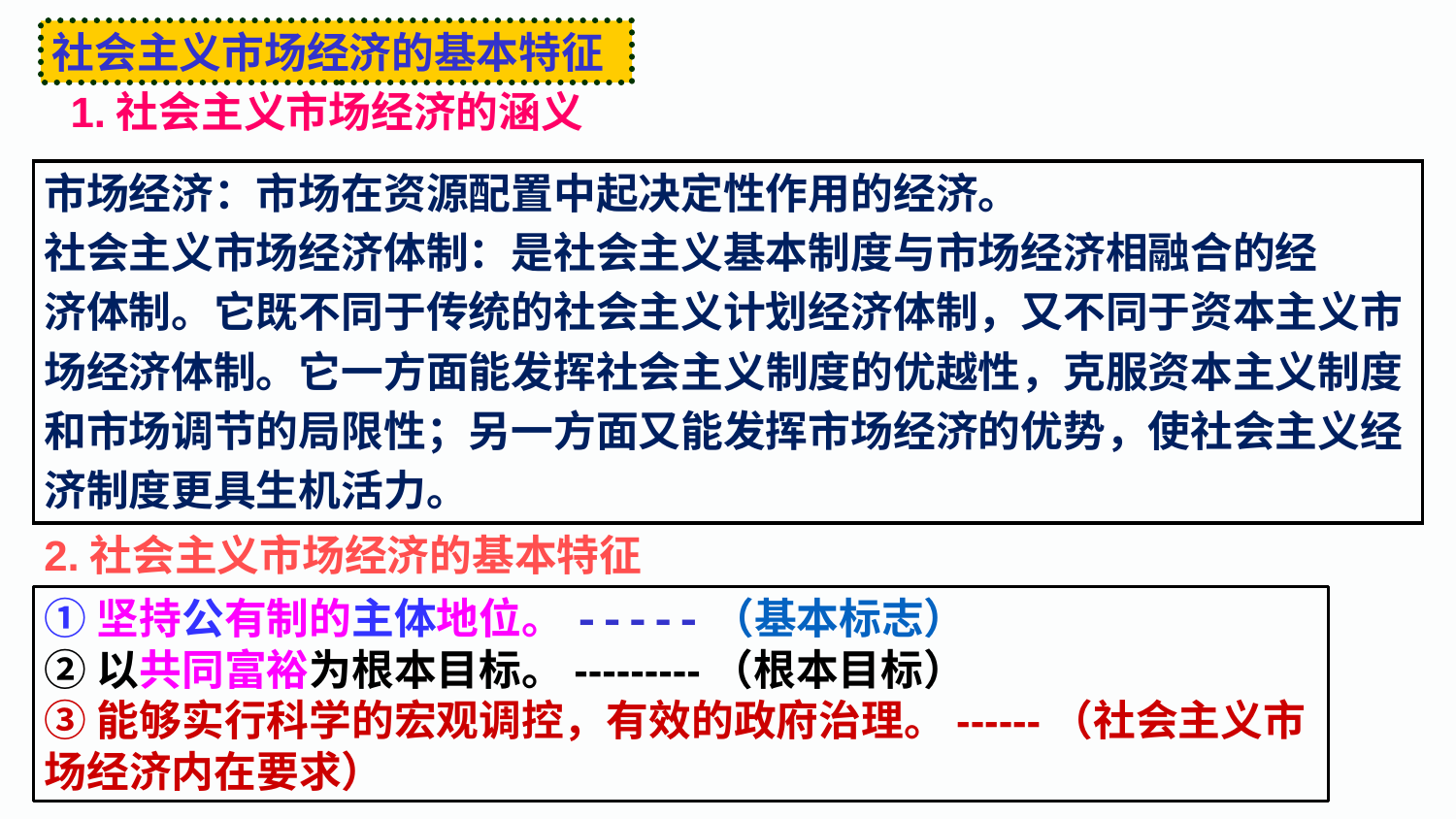

社会主义市场经济的基本特征
1.社会主义市场经济的涵义
市场经济：市场在资源配置中起决定性作用的经济。
社会主义市场经济体制：是社会主义基本制度与市场经济相融合的经
济体制。它既不同于传统的社会主义计划经济体制，又不同于资本主义市
场经济体制。它一方面能发挥社会主义制度的优越性，克服资本主义制度
和市场调节的局限性；另一方面又能发挥市场经济的优势，使社会主义经
济制度更具生机活力。

2.社会主义市场经济的基本特征
①坚持公有制的主体地位。-----（基本标志）
②以共同富裕为根本目标。---------（根本目标）
③能够实行科学的宏观调控，有效的政府治理。------（社会主义市场经济内在要求）